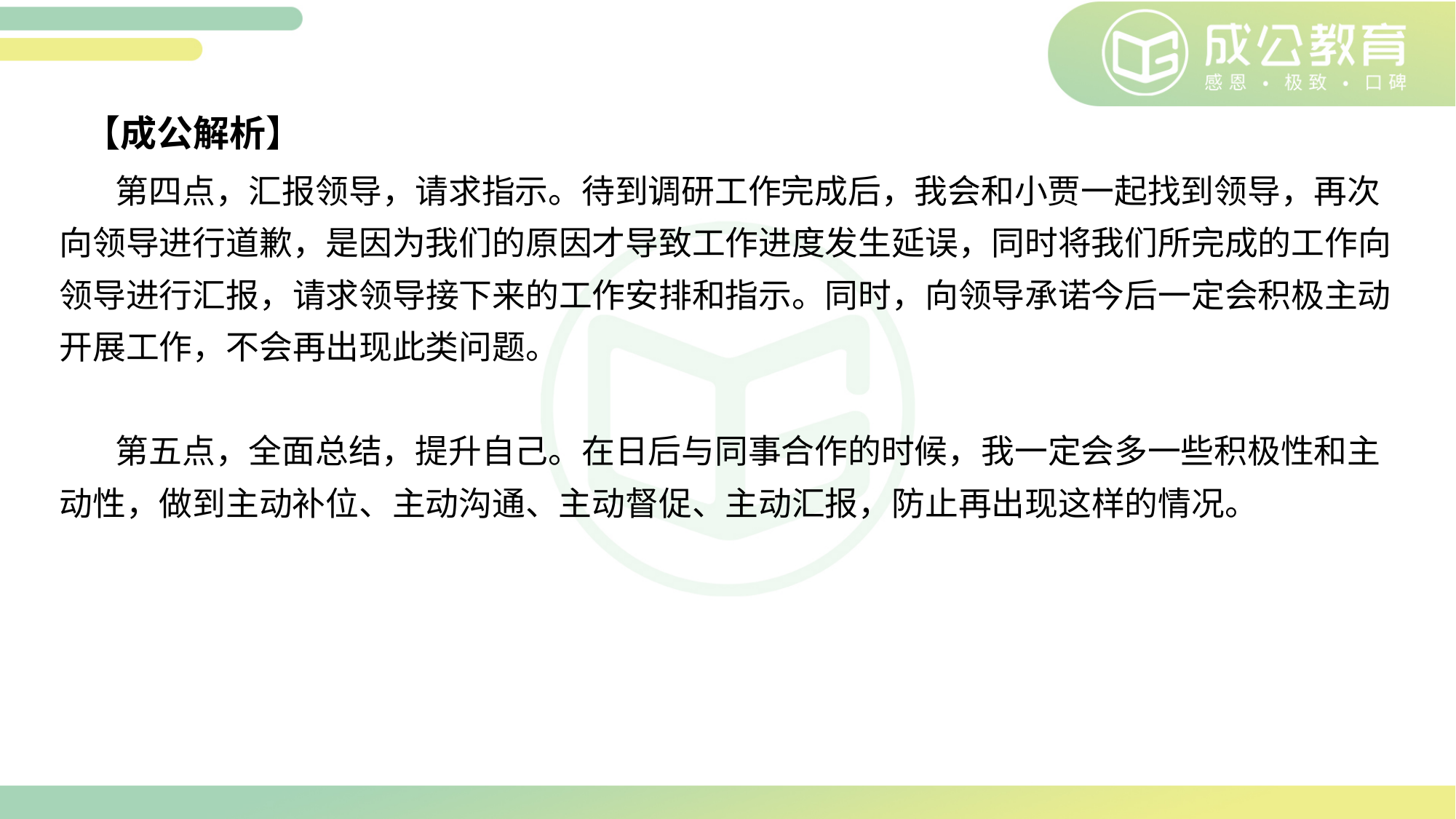

# 【成公解析】

  第四点，汇报领导，请求指示。待到调研工作完成后，我会和小贾一起找到领导，再次向领导进行道歉，是因为我们的原因才导致工作进度发生延误，同时将我们所完成的工作向领导进行汇报，请求领导接下来的工作安排和指示。同时，向领导承诺今后一定会积极主动开展工作，不会再出现此类问题。

  第五点，全面总结，提升自己。在日后与同事合作的时候，我一定会多一些积极性和主动性，做到主动补位、主动沟通、主动督促、主动汇报，防止再出现这样的情况。